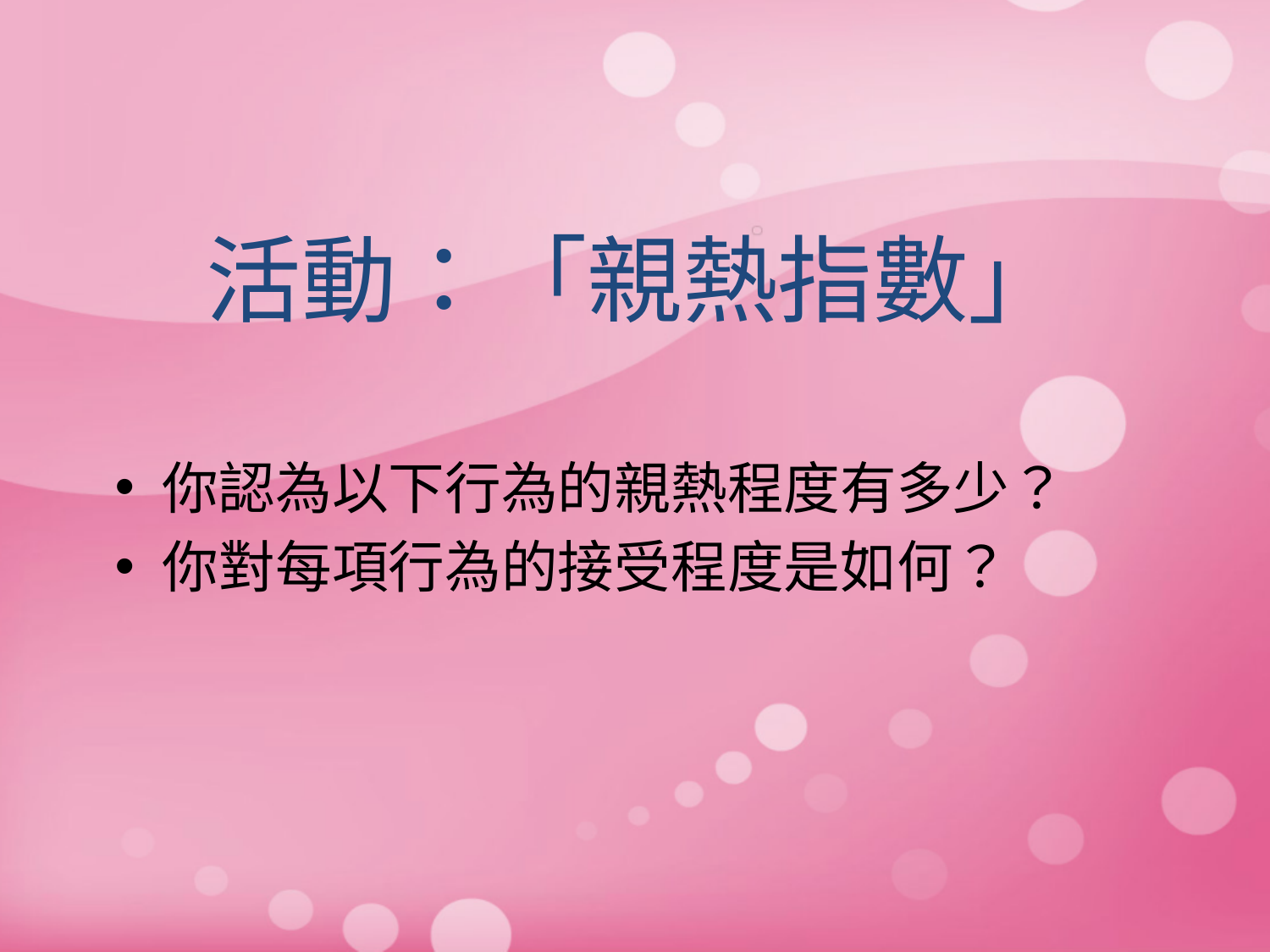

# 活動：「親熱指數」
你認為以下行為的親熱程度有多少？
你對每項行為的接受程度是如何？